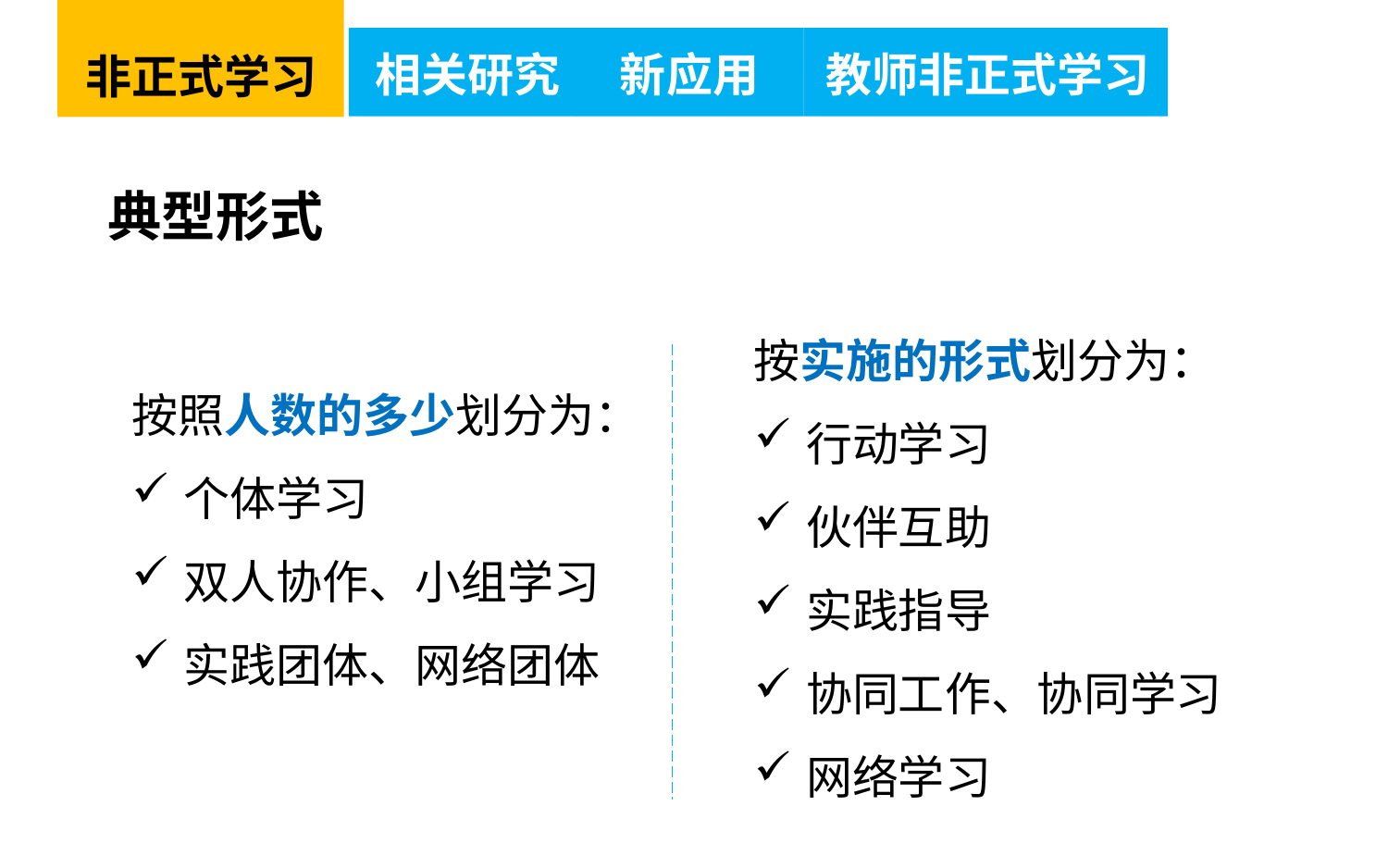

典型形式
按实施的形式划分为：
行动学习
伙伴互助
实践指导
协同工作、协同学习
网络学习
按照人数的多少划分为：
个体学习
双人协作、小组学习
实践团体、网络团体